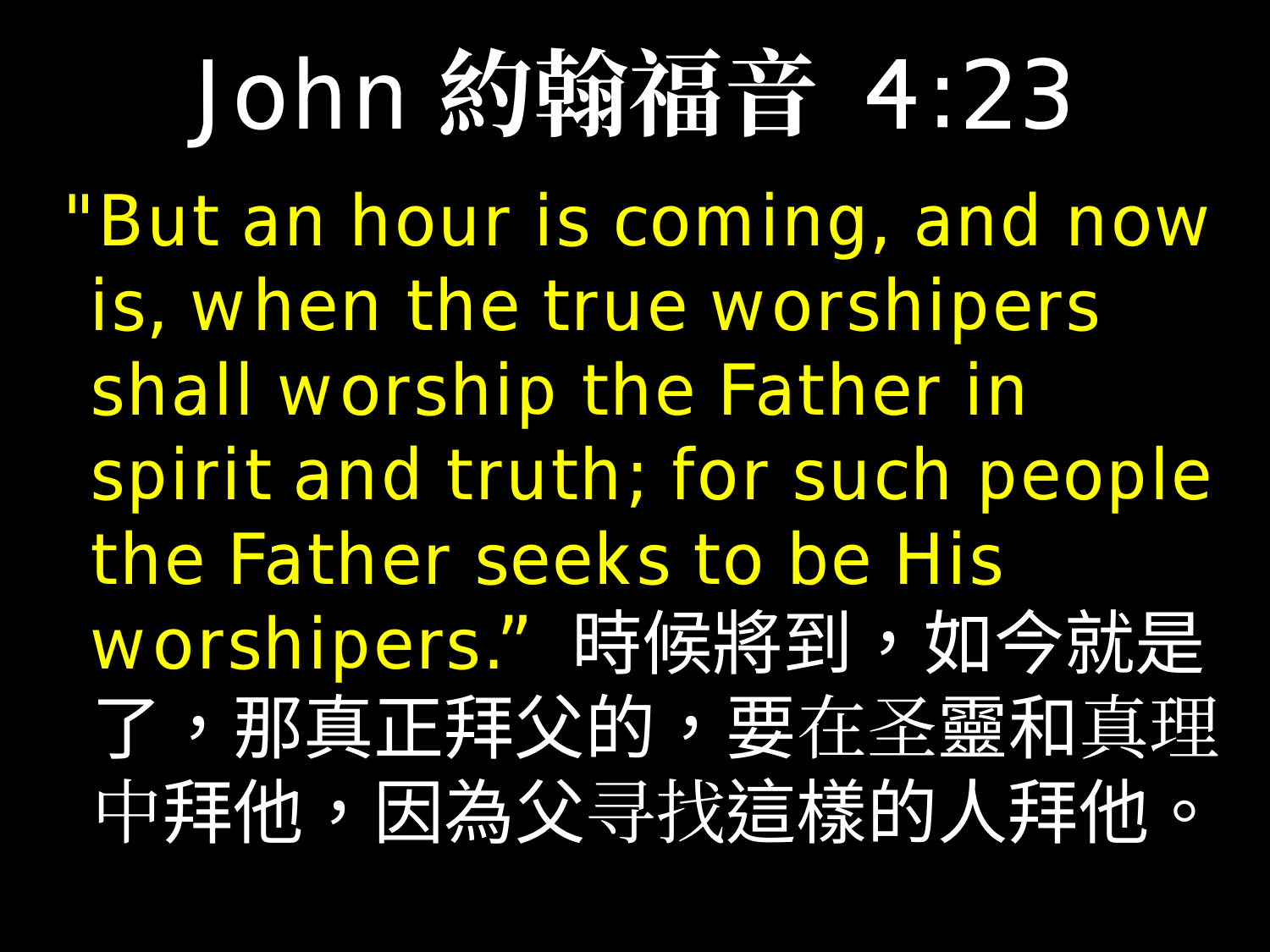

# John約翰福音 4:23
 "But an hour is coming, and now is, when the true worshipers shall worship the Father in spirit and truth; for such people the Father seeks to be His worshipers.” 時候將到，如今就是了，那真正拜父的，要在圣靈和真理中拜他，因為父寻找這樣的人拜他。